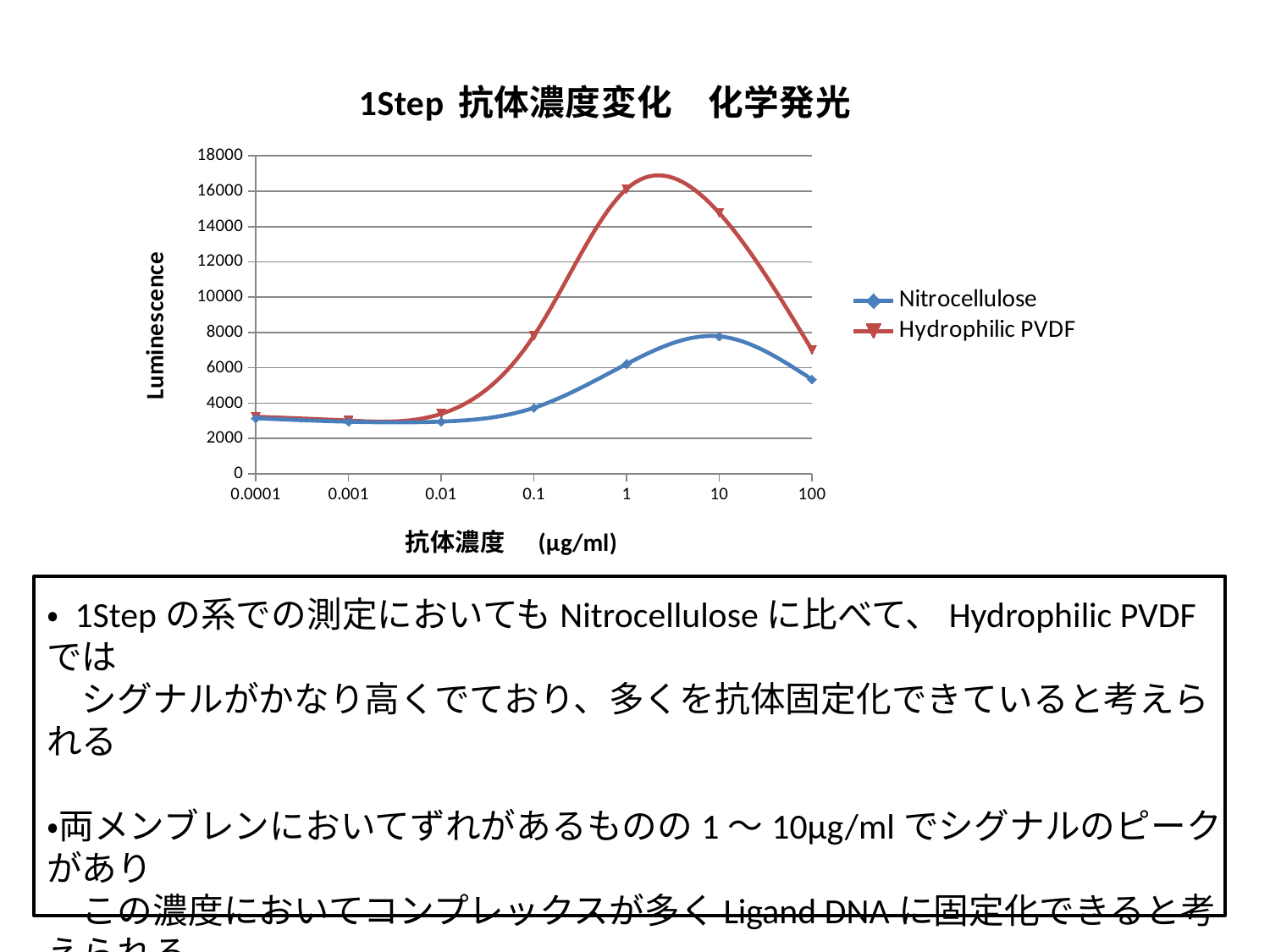

### Chart: 1Step 抗体濃度変化　化学発光

| Category |  |  |
|---|---|---|
・ 1Stepの系での測定においてもNitrocelluloseに比べて、Hydrophilic PVDFでは
　シグナルがかなり高くでており、多くを抗体固定化できていると考えられる

・両メンブレンにおいてずれがあるものの1～10μg/mlでシグナルのピークがあり
　この濃度においてコンプレックスが多くLigand DNAに固定化できると考えられる